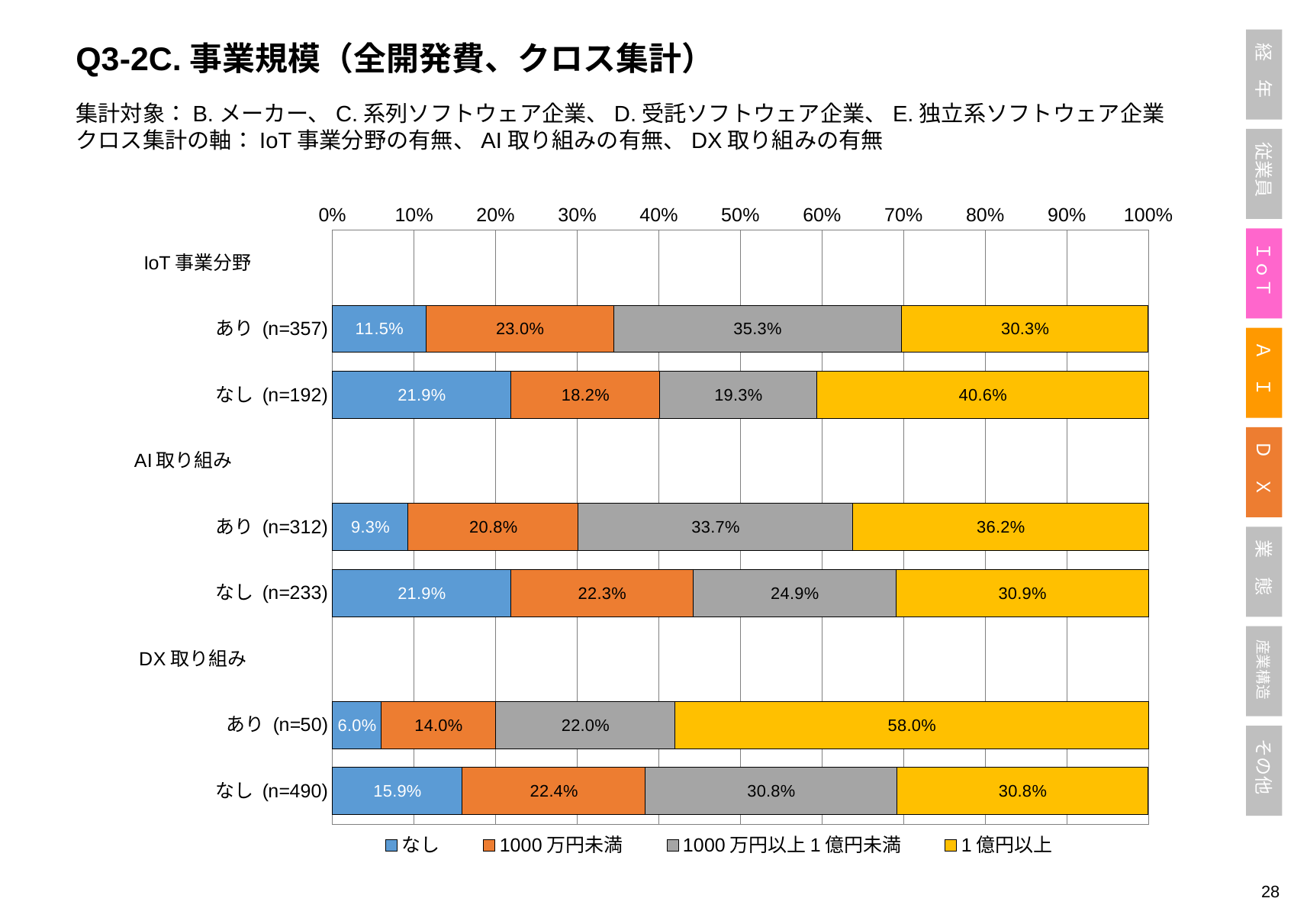

Q3-2C.事業規模（全開発費、クロス集計）
集計対象：B.メーカー、C.系列ソフトウェア企業、D.受託ソフトウェア企業、E.独立系ソフトウェア企業
クロス集計の軸：IoT事業分野の有無、AI取り組みの有無、DX取り組みの有無

### Chart

| Category | なし | 1000万円未満 | 1000万円以上1億円未満 | 1億円以上 |
|---|---|---|---|---|
| IoT事業分野　　　　 | None | None | None | None |
| あり (n=357) | 0.11484593837535013 | 0.22969187675070027 | 0.35294117647058826 | 0.3025210084033613 |
| なし (n=192) | 0.21875 | 0.18229166666666666 | 0.19270833333333334 | 0.40625 |
| AI取り組み　　　　　 | None | None | None | None |
| あり (n=312) | 0.09294871794871795 | 0.20833333333333334 | 0.33653846153846156 | 0.36217948717948717 |
| なし (n=233) | 0.21888412017167383 | 0.22317596566523606 | 0.24892703862660945 | 0.3090128755364807 |
| DX取り組み　　 　　 | None | None | None | None |
| あり (n=50) | 0.06 | 0.14 | 0.22 | 0.58 |
| なし (n=490) | 0.15918367346938775 | 0.22448979591836735 | 0.3081632653061224 | 0.3081632653061224 |
28